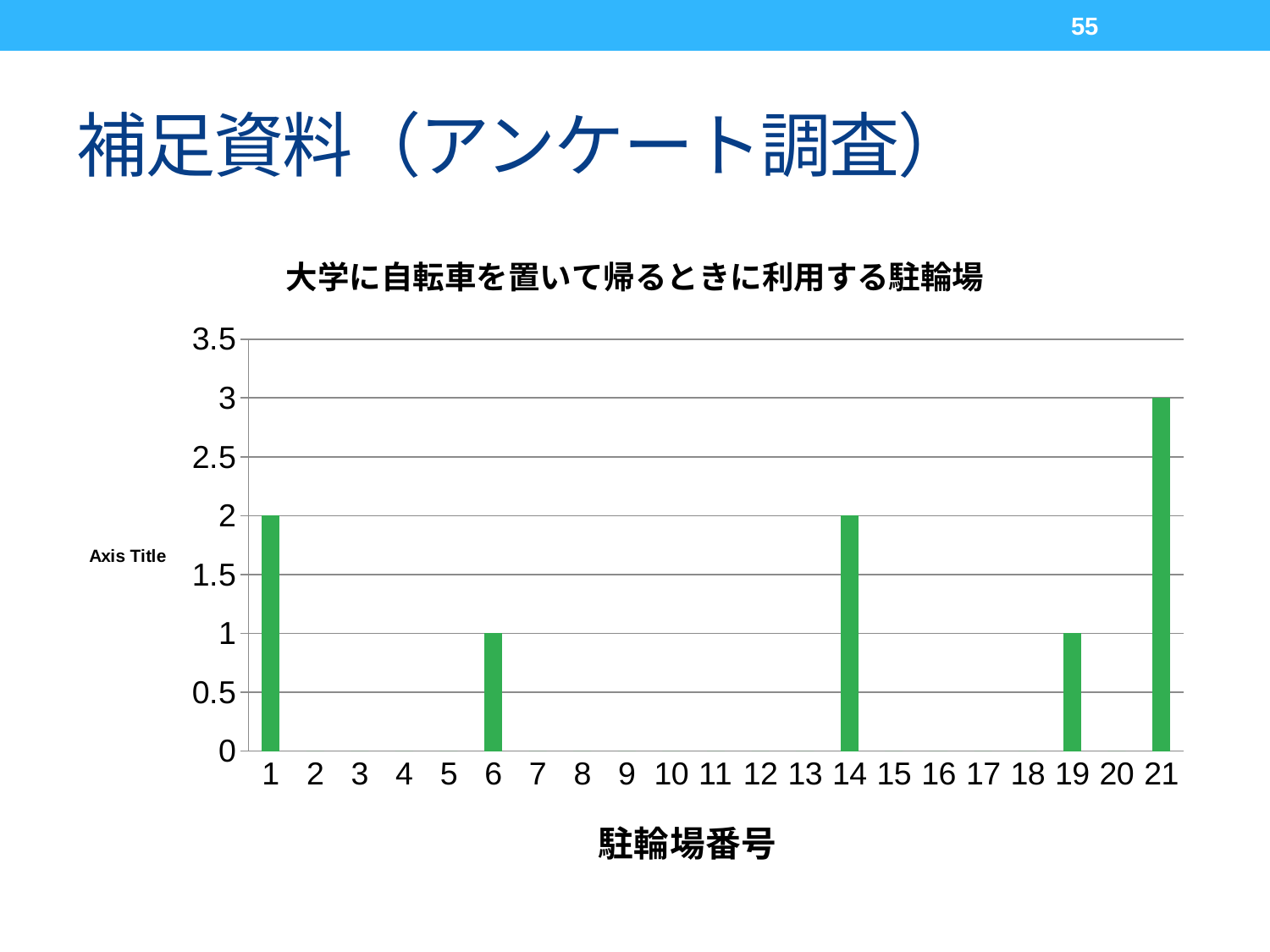

55
# 補足資料（アンケート調査）

### Chart: 大学に自転車を置いて帰るときに利用する駐輪場

| Category |  |
|---|---|